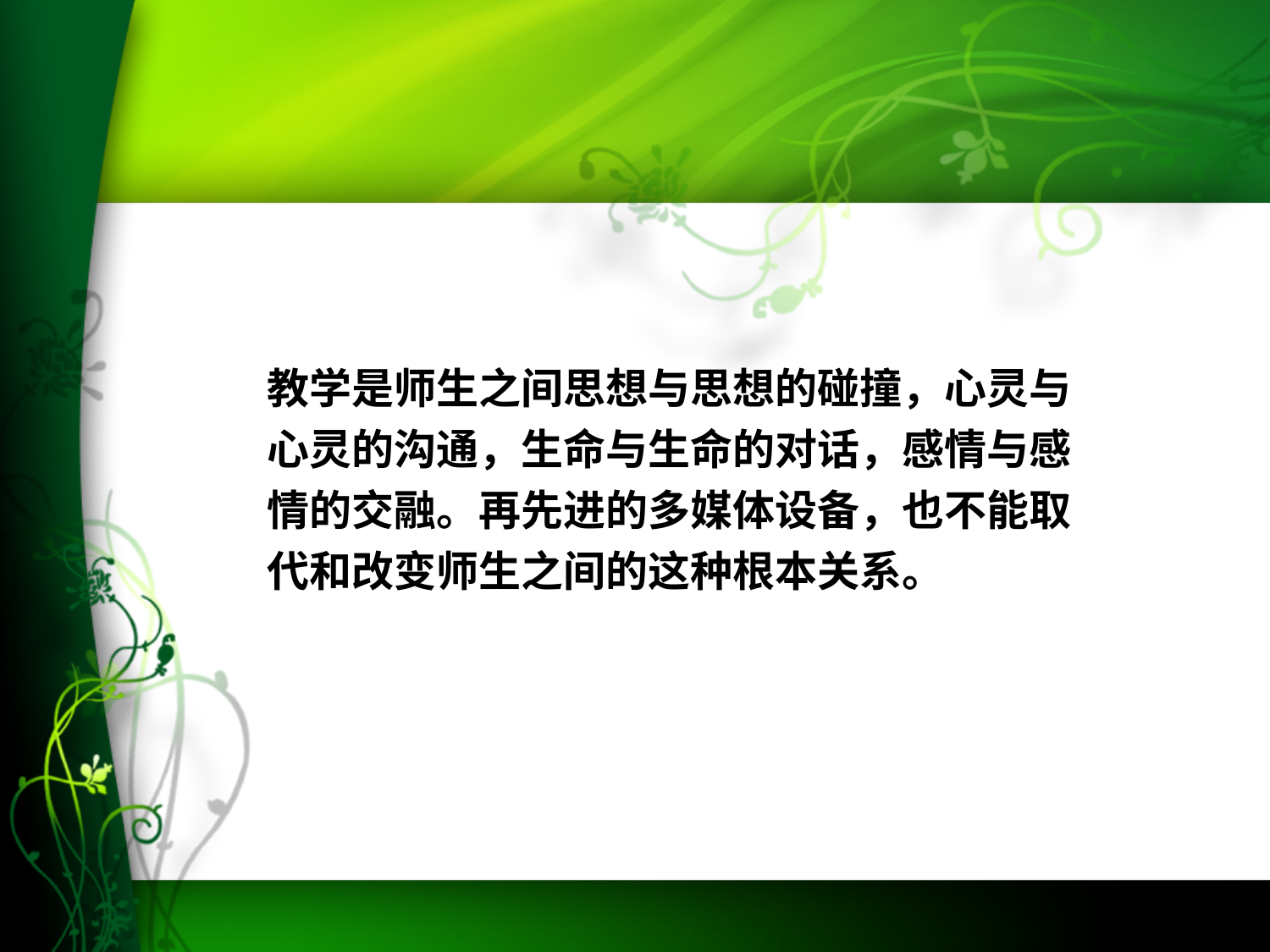

教学是师生之间思想与思想的碰撞，心灵与心灵的沟通，生命与生命的对话，感情与感情的交融。再先进的多媒体设备，也不能取代和改变师生之间的这种根本关系。